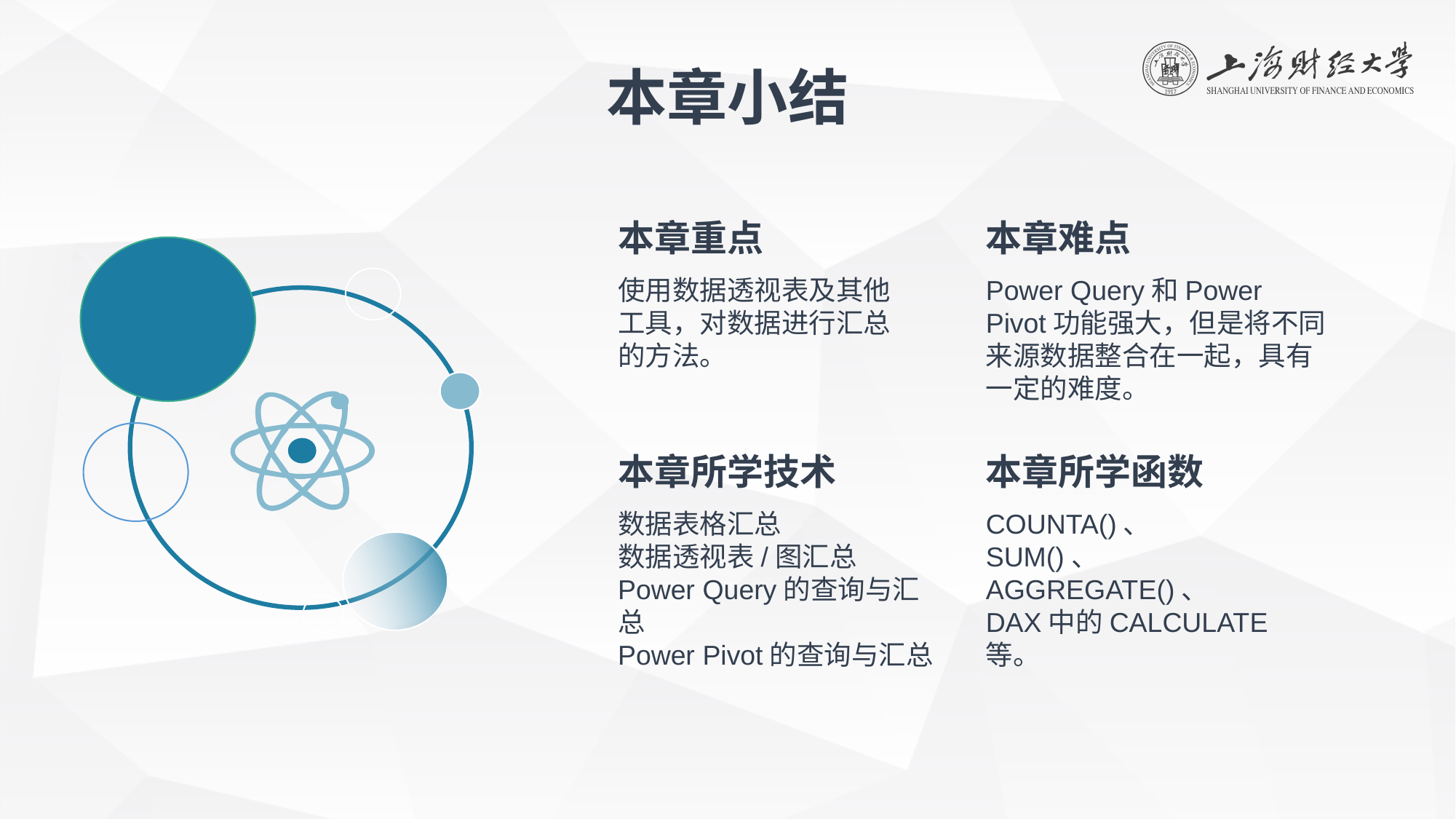

本章小结
本章难点
本章重点

使用数据透视表及其他工具，对数据进行汇总的方法。
Power Query和Power Pivot功能强大，但是将不同来源数据整合在一起，具有一定的难度。
本章所学技术
本章所学函数
数据表格汇总
数据透视表/图汇总
Power Query的查询与汇总
Power Pivot的查询与汇总

COUNTA()、
SUM()、
AGGREGATE()、
DAX中的CALCULATE等。